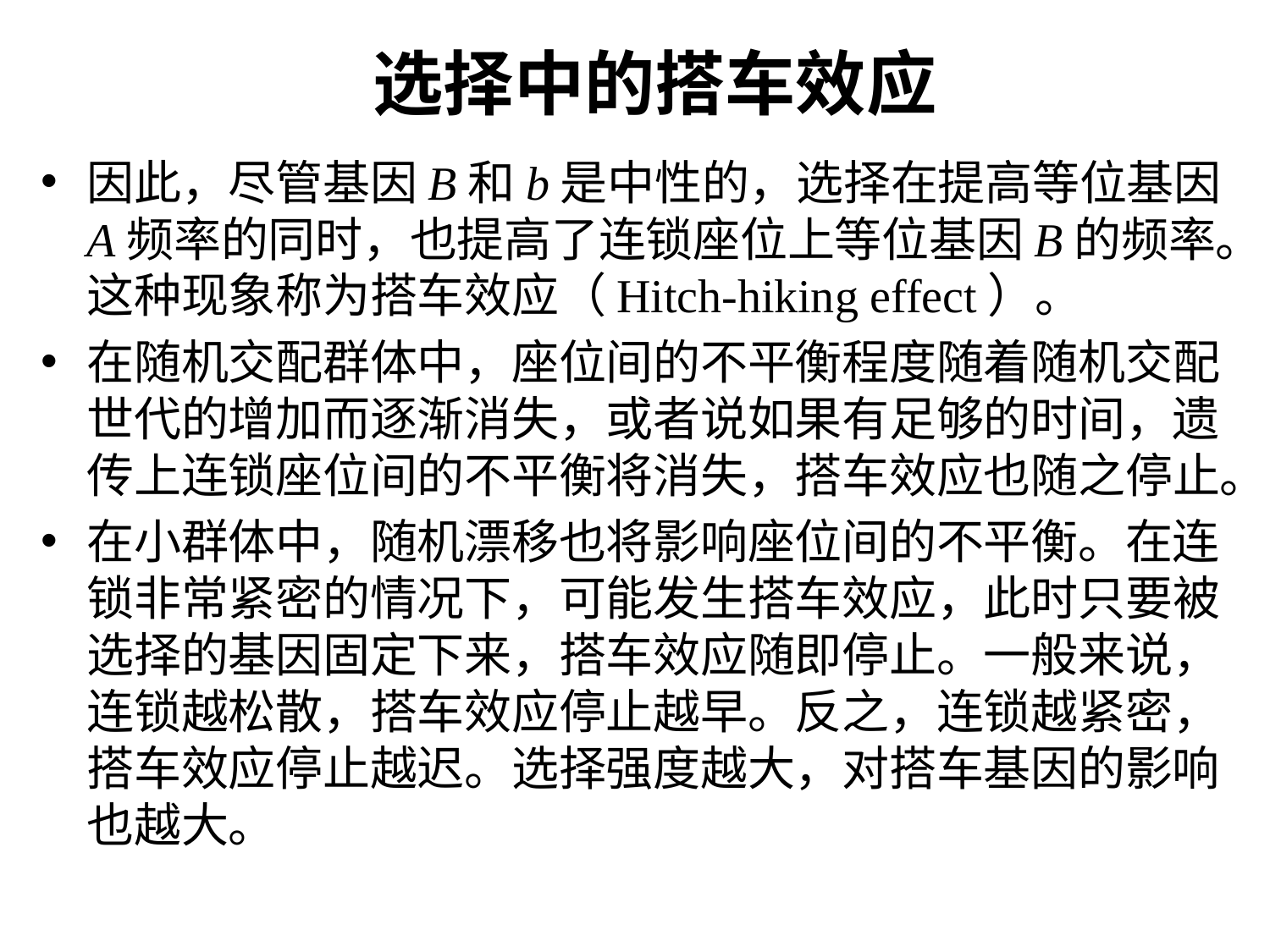

# 选择中的搭车效应
因此，尽管基因B和b是中性的，选择在提高等位基因A频率的同时，也提高了连锁座位上等位基因B的频率。这种现象称为搭车效应（Hitch-hiking effect）。
在随机交配群体中，座位间的不平衡程度随着随机交配世代的增加而逐渐消失，或者说如果有足够的时间，遗传上连锁座位间的不平衡将消失，搭车效应也随之停止。
在小群体中，随机漂移也将影响座位间的不平衡。在连锁非常紧密的情况下，可能发生搭车效应，此时只要被选择的基因固定下来，搭车效应随即停止。一般来说，连锁越松散，搭车效应停止越早。反之，连锁越紧密，搭车效应停止越迟。选择强度越大，对搭车基因的影响也越大。